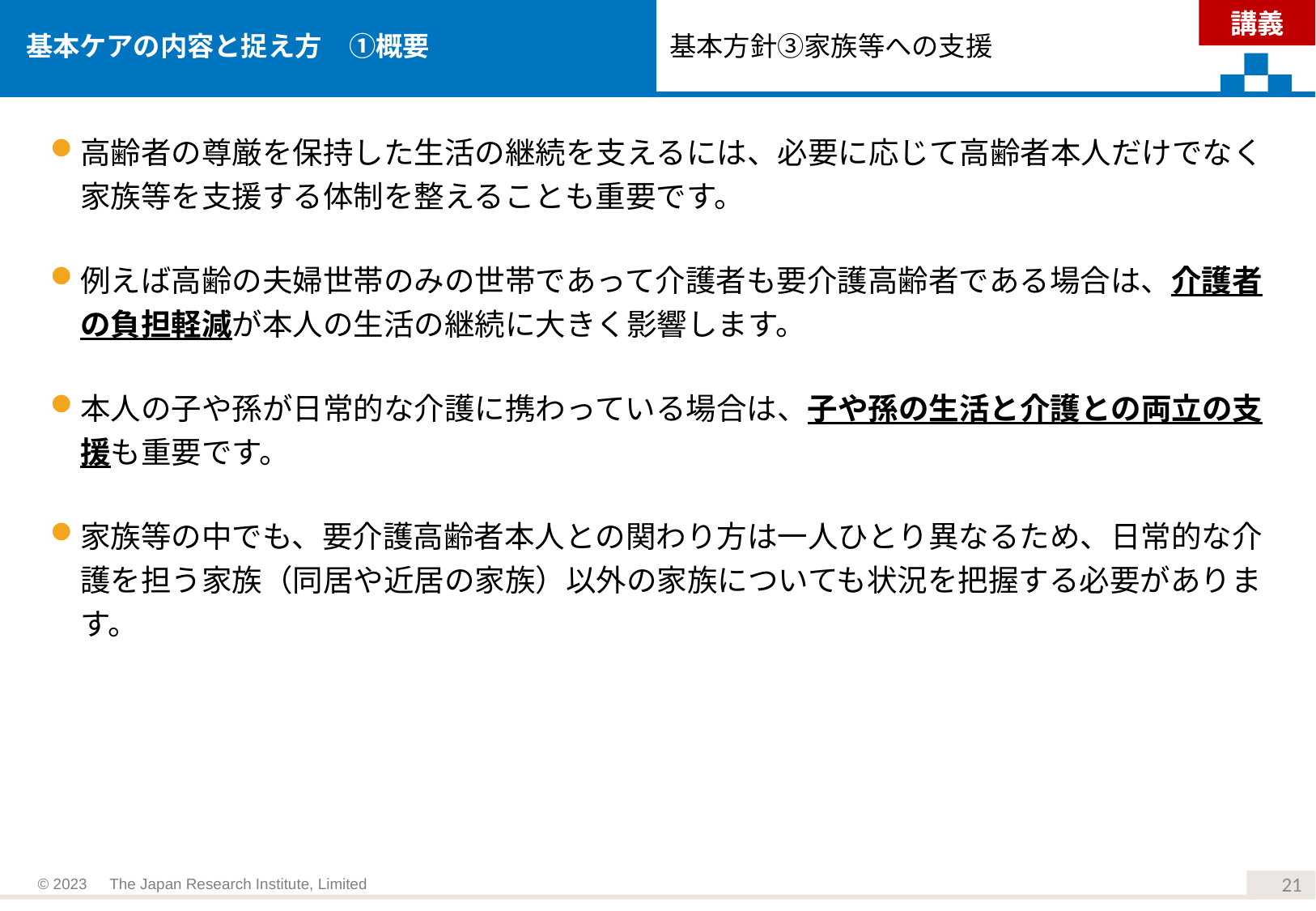

# 基本ケアの内容と捉え方　①概要
講義
基本方針③家族等への支援
高齢者の尊厳を保持した生活の継続を支えるには、必要に応じて高齢者本人だけでなく家族等を支援する体制を整えることも重要です。
例えば高齢の夫婦世帯のみの世帯であって介護者も要介護高齢者である場合は、介護者の負担軽減が本人の生活の継続に大きく影響します。
本人の子や孫が日常的な介護に携わっている場合は、子や孫の生活と介護との両立の支援も重要です。
家族等の中でも、要介護高齢者本人との関わり方は一人ひとり異なるため、日常的な介護を担う家族（同居や近居の家族）以外の家族についても状況を把握する必要があります。
21